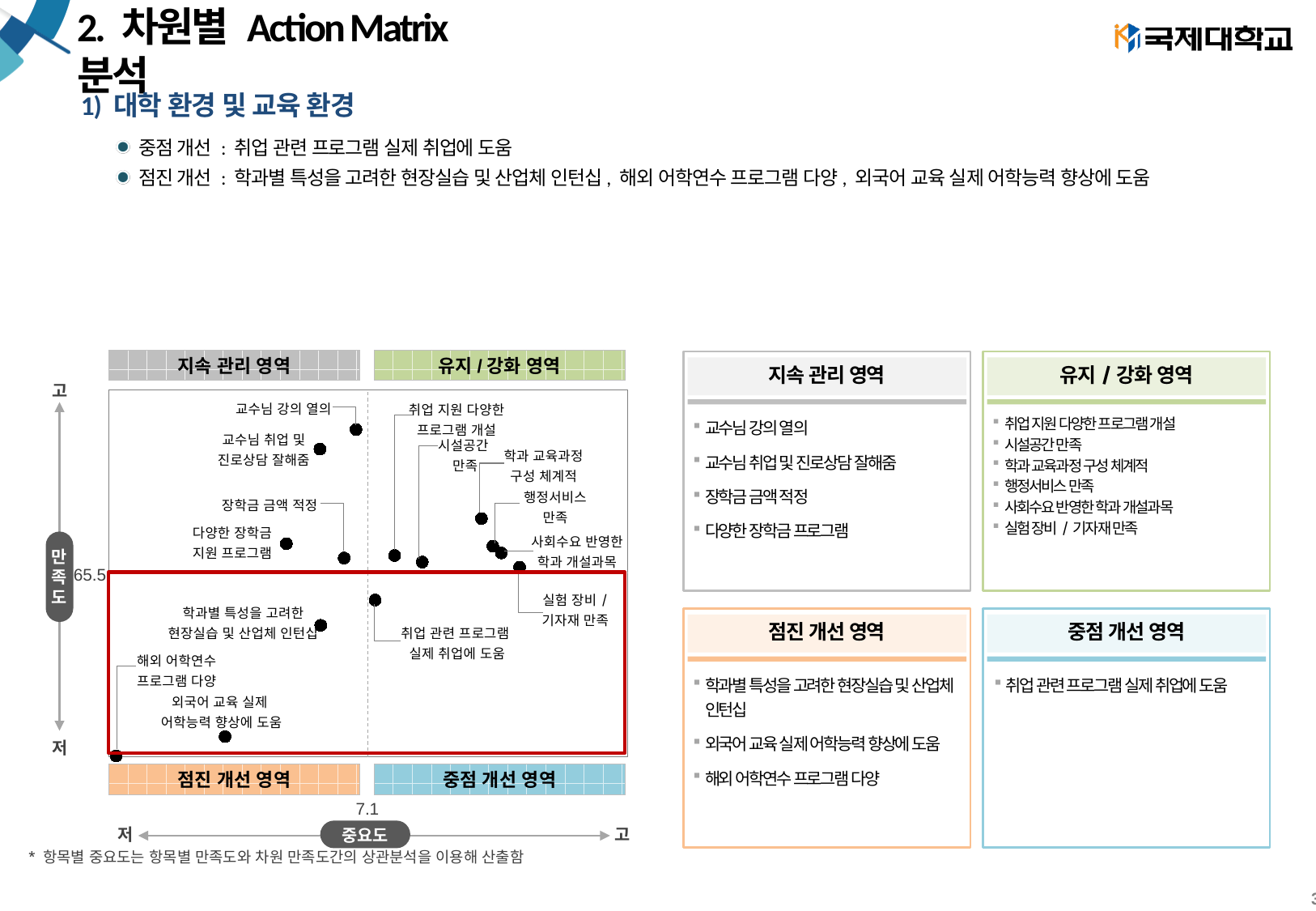

# 2. 차원별 Action Matrix 분석
1) 대학 환경 및 교육 환경
중점 개선 : 취업 관련 프로그램 실제 취업에 도움
점진 개선 : 학과별 특성을 고려한 현장실습 및 산업체 인턴십, 해외 어학연수 프로그램 다양, 외국어 교육 실제 어학능력 향상에 도움

### Chart

| Category | Y축 |
|---|---|
지속 관리 영역
유지/강화 영역

지속 관리 영역

유지/강화 영역

고
만
족
도
저
교수님 강의 열의
교수님 취업 및 진로상담 잘해줌
장학금 금액 적정
다양한 장학금 프로그램
취업 지원 다양한 프로그램 개설
시설공간 만족
학과 교육과정 구성 체계적
행정서비스 만족
사회수요 반영한 학과 개설과목
실험 장비/기자재 만족
65.5

점진 개선 영역

중점 개선 영역

학과별 특성을 고려한 현장실습 및 산업체 인턴십
외국어 교육 실제 어학능력 향상에 도움
해외 어학연수 프로그램 다양

취업 관련 프로그램 실제 취업에 도움
점진 개선 영역
중점 개선 영역
7.1
중요도
저
고
* 항목별 중요도는 항목별 만족도와 차원 만족도간의 상관분석을 이용해 산출함